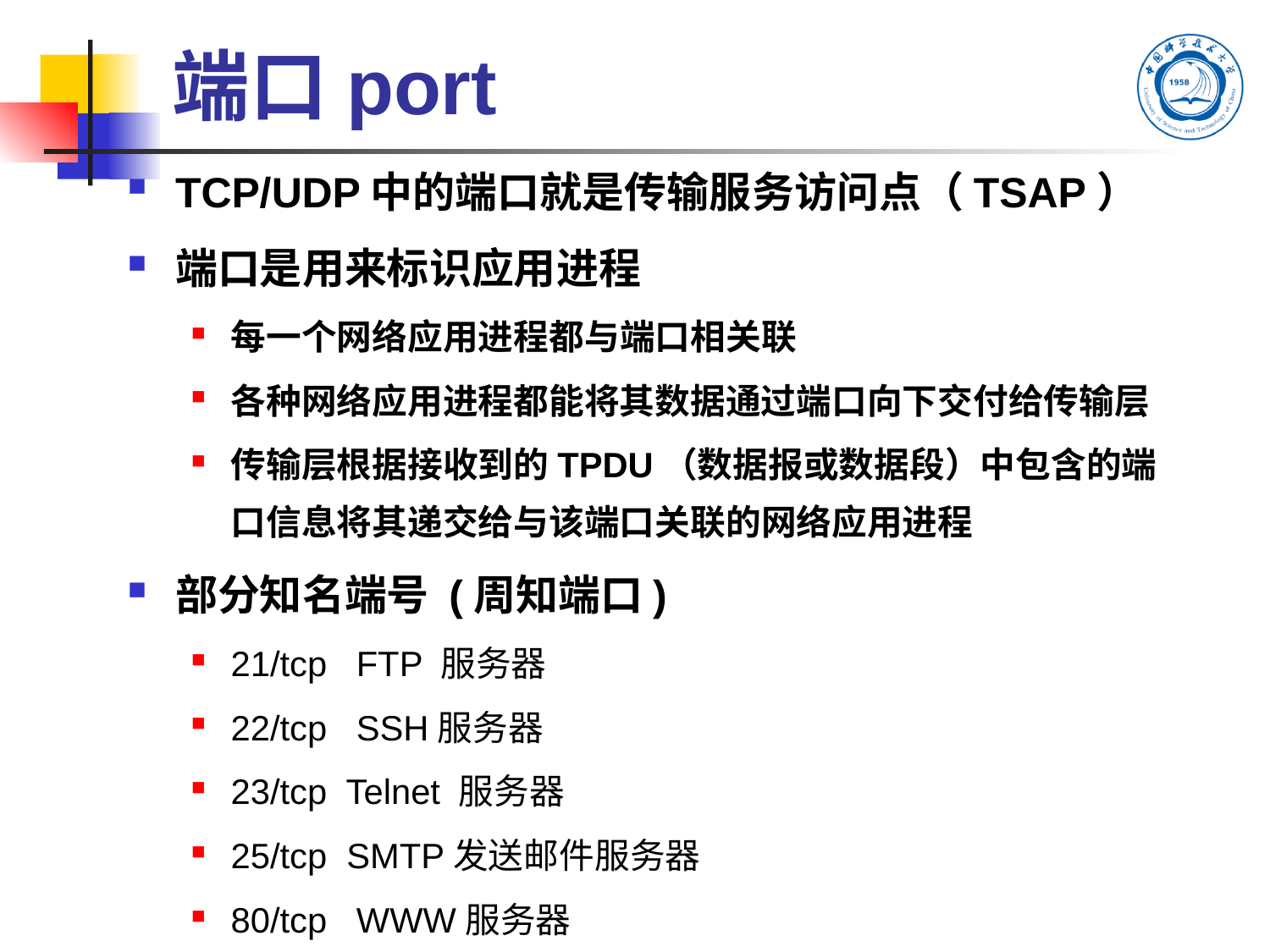

# 端口port
TCP/UDP中的端口就是传输服务访问点（TSAP）
端口是用来标识应用进程
每一个网络应用进程都与端口相关联
各种网络应用进程都能将其数据通过端口向下交付给传输层
传输层根据接收到的TPDU（数据报或数据段）中包含的端口信息将其递交给与该端口关联的网络应用进程
部分知名端号 (周知端口)
21/tcp   FTP 服务器
22/tcp   SSH服务器
23/tcp  Telnet 服务器
25/tcp  SMTP发送邮件服务器
80/tcp   WWW服务器